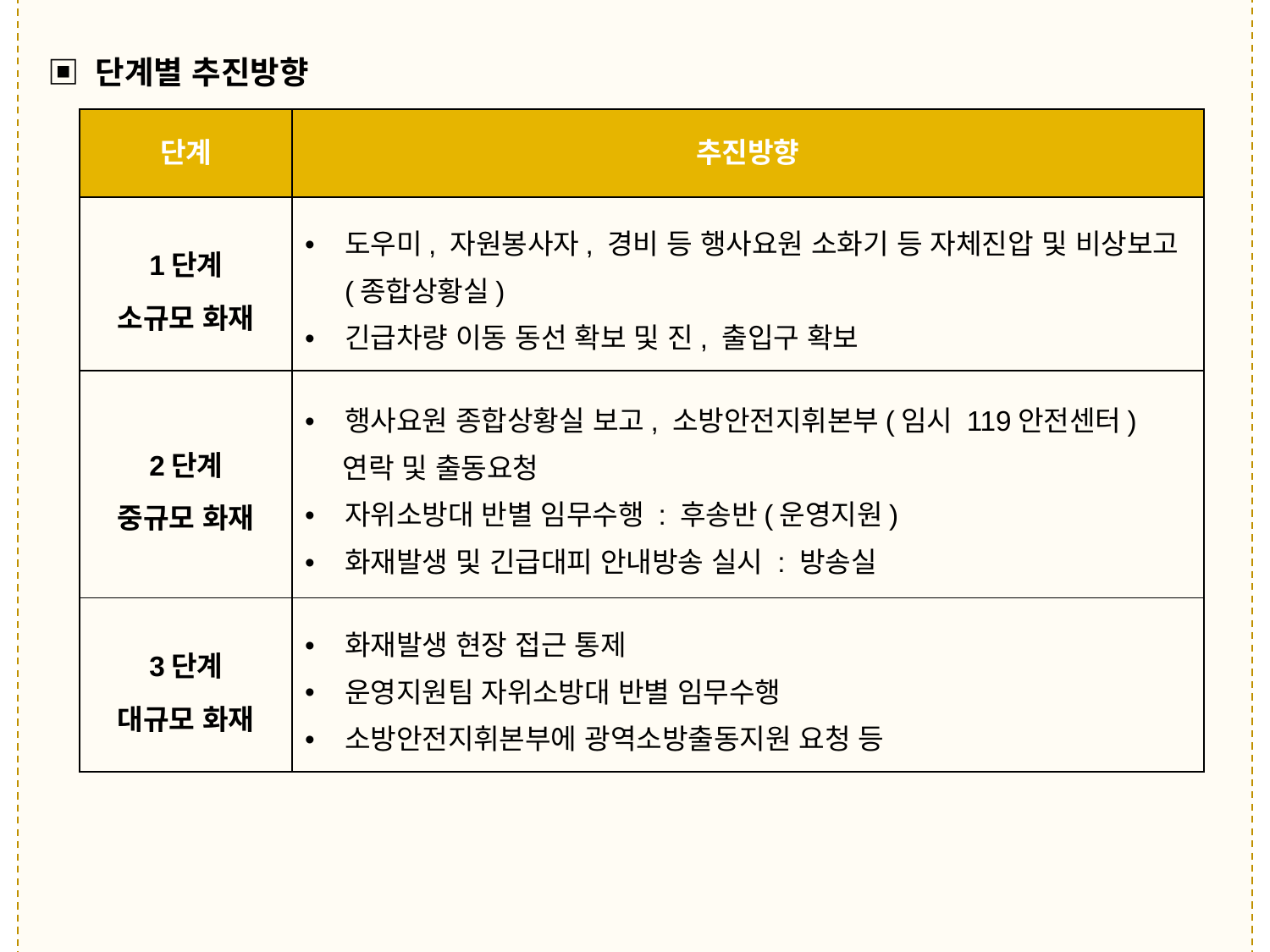

▣ 단계별 추진방향
| 단계 | 추진방향 |
| --- | --- |
| 1단계 소규모 화재 | 도우미, 자원봉사자, 경비 등 행사요원 소화기 등 자체진압 및 비상보고(종합상황실) 긴급차량 이동 동선 확보 및 진, 출입구 확보 |
| 2단계 중규모 화재 | 행사요원 종합상황실 보고, 소방안전지휘본부(임시 119안전센터) 연락 및 출동요청 자위소방대 반별 임무수행 : 후송반(운영지원) 화재발생 및 긴급대피 안내방송 실시 : 방송실 |
| 3단계 대규모 화재 | 화재발생 현장 접근 통제 운영지원팀 자위소방대 반별 임무수행 소방안전지휘본부에 광역소방출동지원 요청 등 |